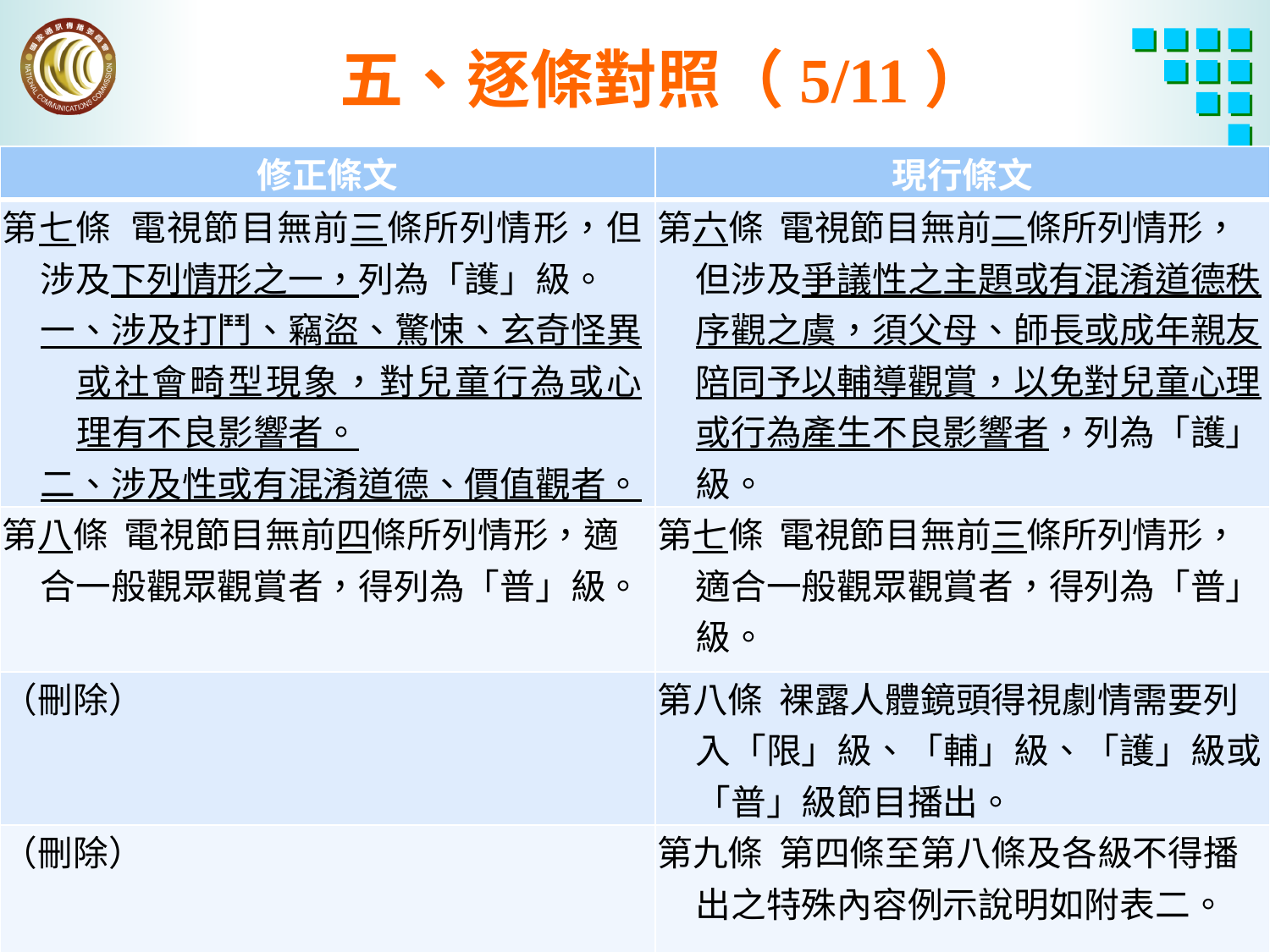

# 五、逐條對照（5/11）
| 修正條文 | 現行條文 |
| --- | --- |
| 第七條 電視節目無前三條所列情形，但涉及下列情形之一，列為「護」級。 一、涉及打鬥、竊盜、驚悚、玄奇怪異或社會畸型現象，對兒童行為或心理有不良影響者。 二、涉及性或有混淆道德、價值觀者。 | 第六條 電視節目無前二條所列情形，但涉及爭議性之主題或有混淆道德秩序觀之虞，須父母、師長或成年親友陪同予以輔導觀賞，以免對兒童心理或行為產生不良影響者，列為「護」級。 |
| 第八條 電視節目無前四條所列情形，適合一般觀眾觀賞者，得列為「普」級。 | 第七條 電視節目無前三條所列情形，適合一般觀眾觀賞者，得列為「普」級。 |
| （刪除） | 第八條 裸露人體鏡頭得視劇情需要列入「限」級、「輔」級、「護」級或「普」級節目播出。 |
| （刪除） | 第九條 第四條至第八條及各級不得播出之特殊內容例示說明如附表二。 |